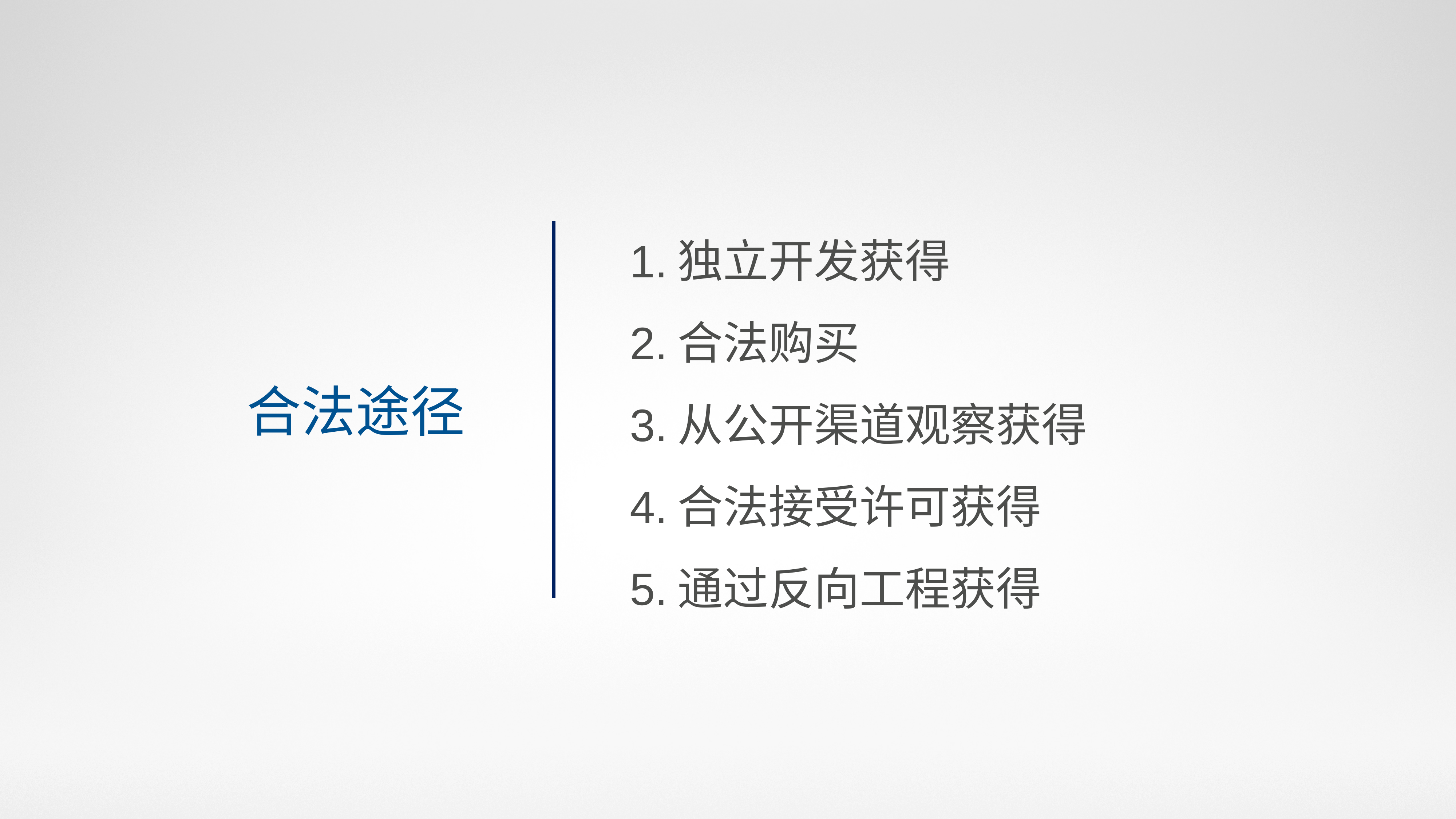

独立开发获得
合法购买
从公开渠道观察获得
合法接受许可获得
通过反向工程获得

合法途径